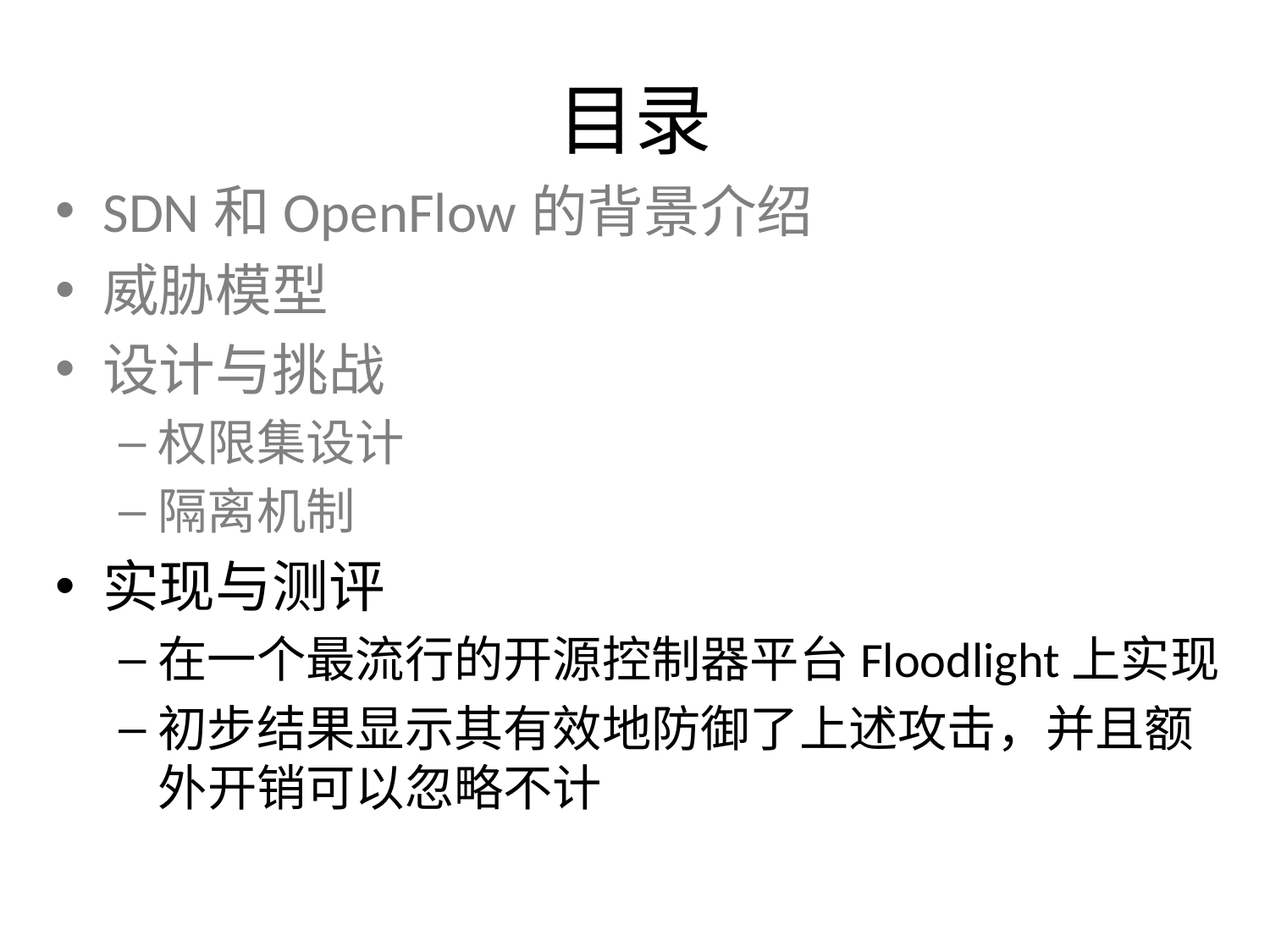

# 目录
SDN和OpenFlow的背景介绍
威胁模型
设计与挑战
权限集设计
隔离机制
实现与测评
在一个最流行的开源控制器平台Floodlight上实现
初步结果显示其有效地防御了上述攻击，并且额外开销可以忽略不计